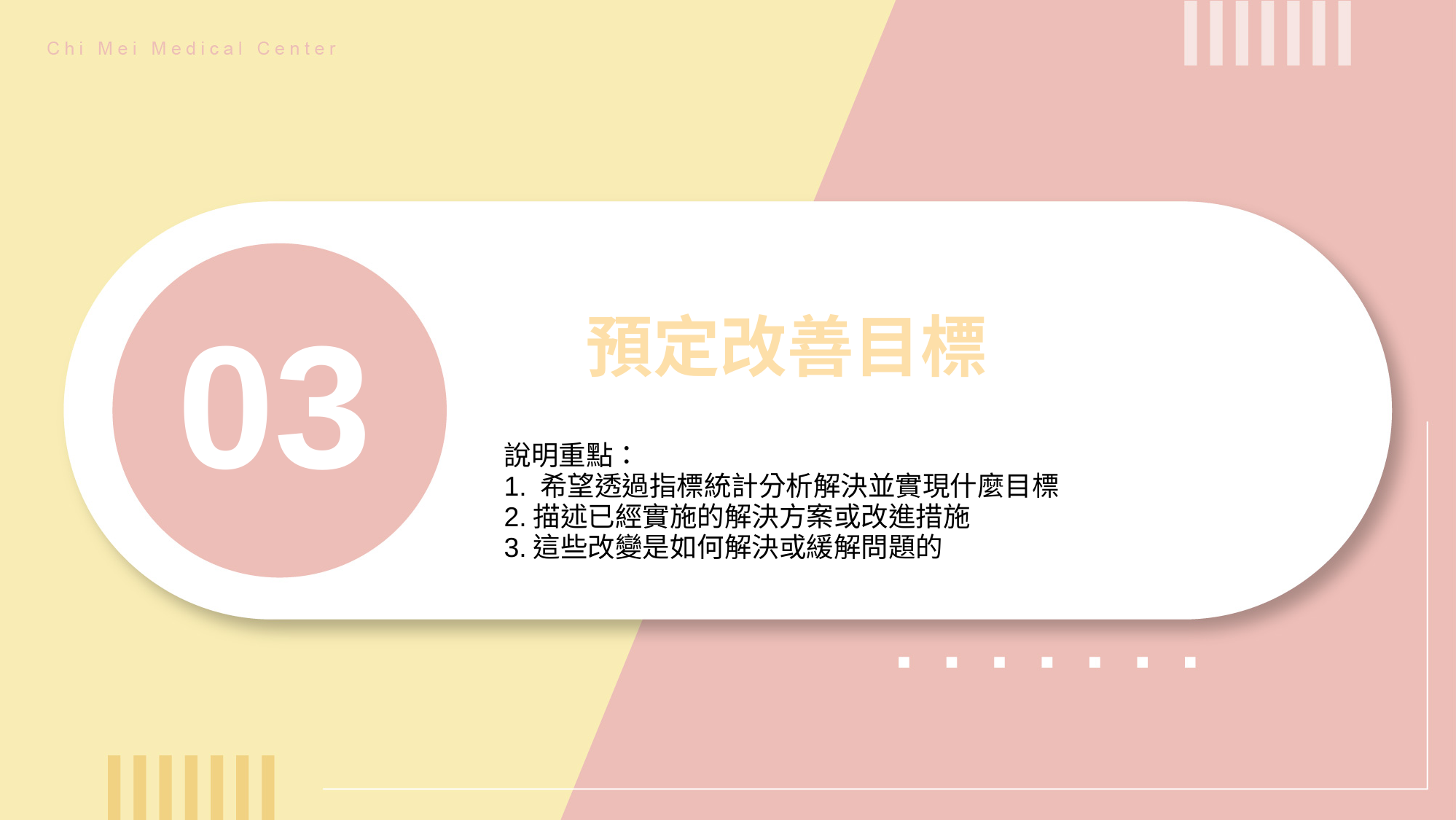

# 03
預定改善目標
說明重點：
1. 希望透過指標統計分析解決並實現什麼目標
2.描述已經實施的解決方案或改進措施
3.這些改變是如何解決或緩解問題的